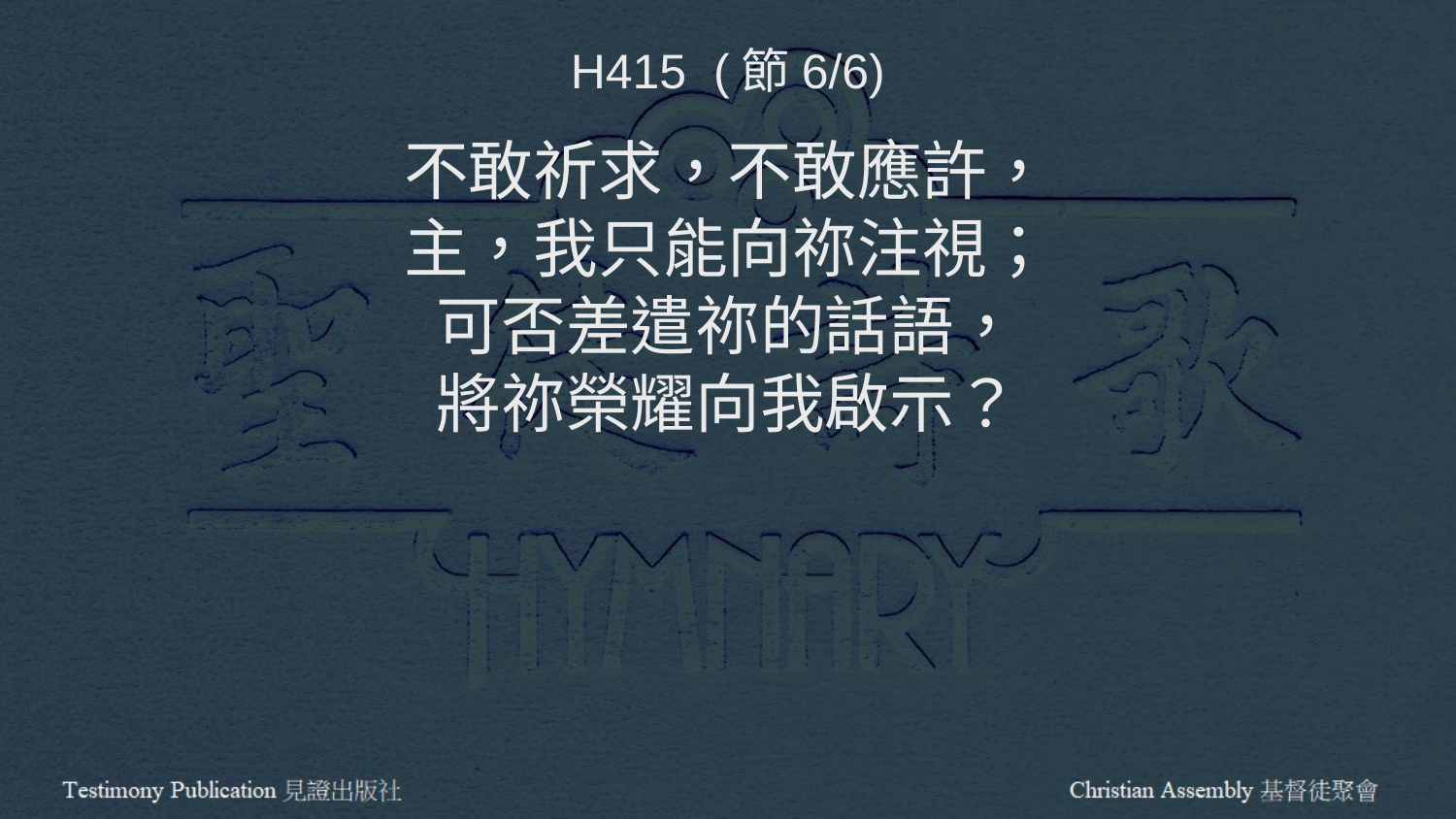

H415  (節6/6)

不敢祈求，不敢應許，
主，我只能向祢注視；
可否差遣祢的話語，
將祢榮耀向我啟示？